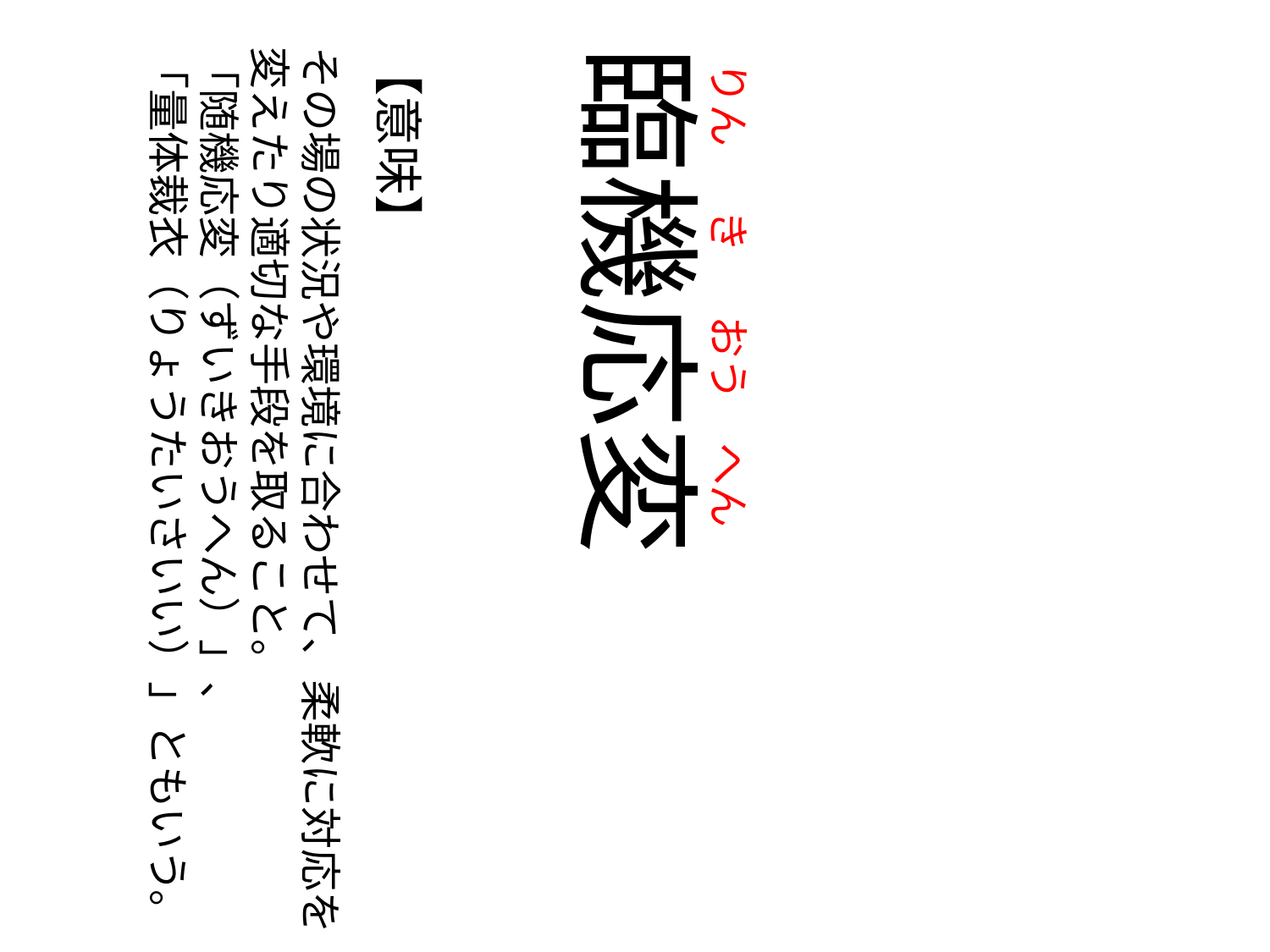

じょう
じょう
じょう
の
じょう
じょう
じょう
の
じょう
じょう
じょう
の
じょう
じょう
じょう
りん
の
き
の
おう
の
へん
その場の状況や環境に合わせて、柔軟に対応を
変えたり適切な手段を取ること。
「随機応変（ずいきおうへん）」、
「量体裁衣（りょうたいさいい）」ともいう。
【意味】
臨機応変